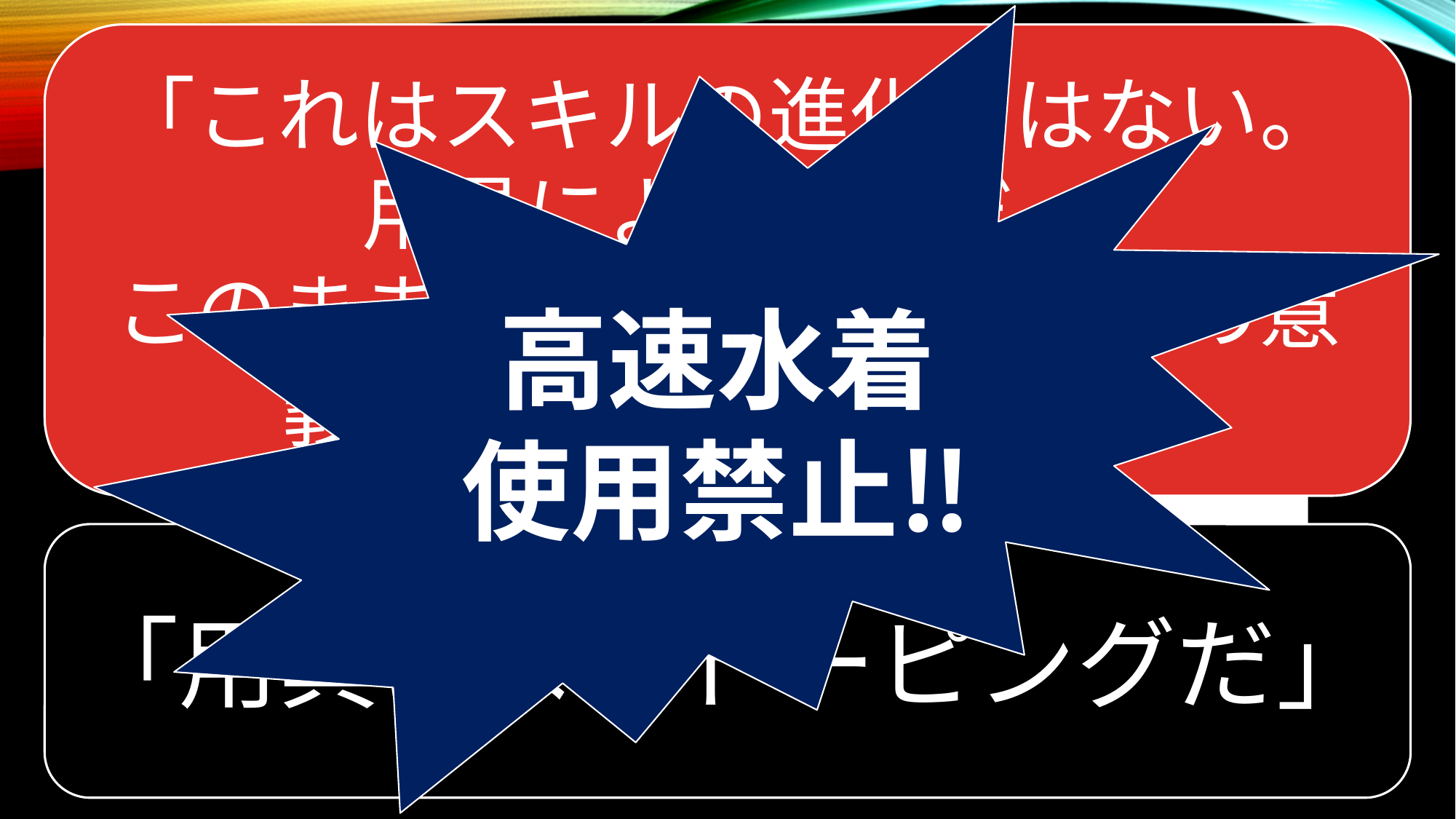

高速水着
使用禁止‼
「これはスキルの進化ではない。
用具による記録だ。
このままでは本来のスポーツの意義を見失ってしまう。」
マイケル・フェルプスの高速水着着用の画像
#

「用具によるドーピングだ」